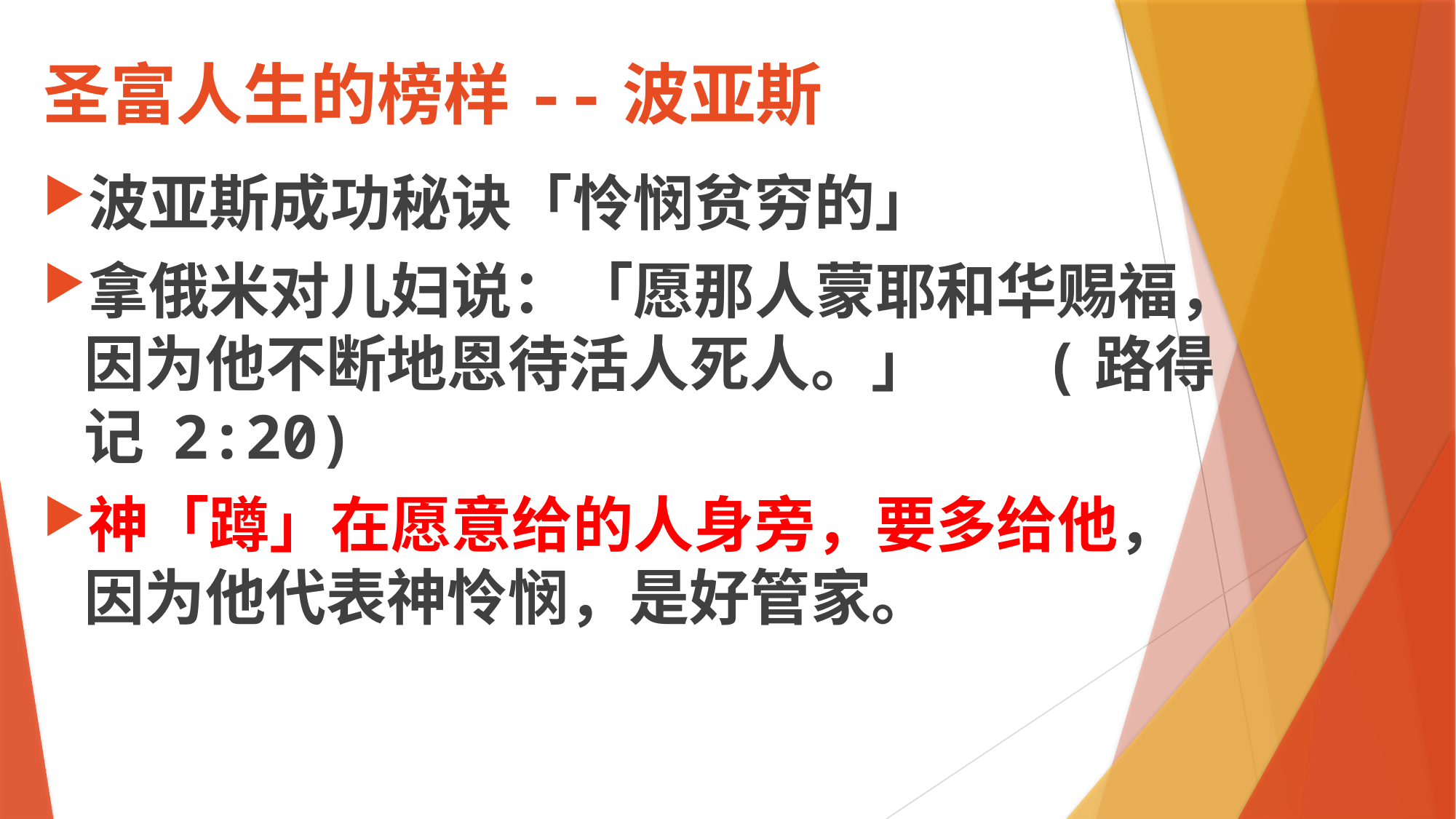

# 圣富人生的榜样--波亚斯
波亚斯成功秘诀「怜悯贫穷的」
拿俄米对儿妇说：「愿那人蒙耶和华赐福，因为他不断地恩待活人死人。」       (路得记 2:20)
神「蹲」在愿意给的人身旁，要多给他，因为他代表神怜悯，是好管家。